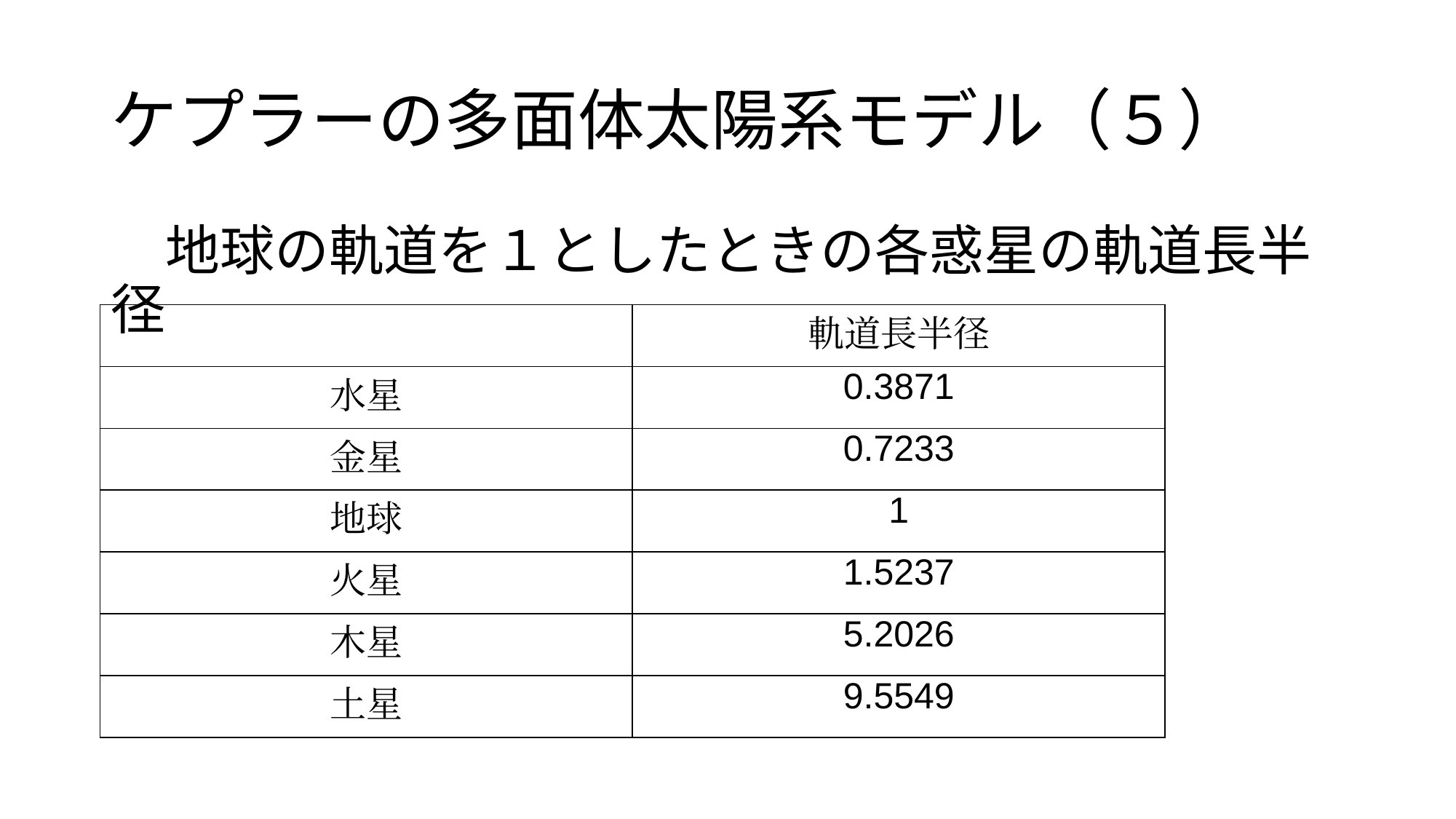

# ケプラーの多面体太陽系モデル（５）
　地球の軌道を１としたときの各惑星の軌道長半径
|  | 軌道長半径 |
| --- | --- |
| 水星 | 0.3871 |
| 金星 | 0.7233 |
| 地球 | 1 |
| 火星 | 1.5237 |
| 木星 | 5.2026 |
| 土星 | 9.5549 |